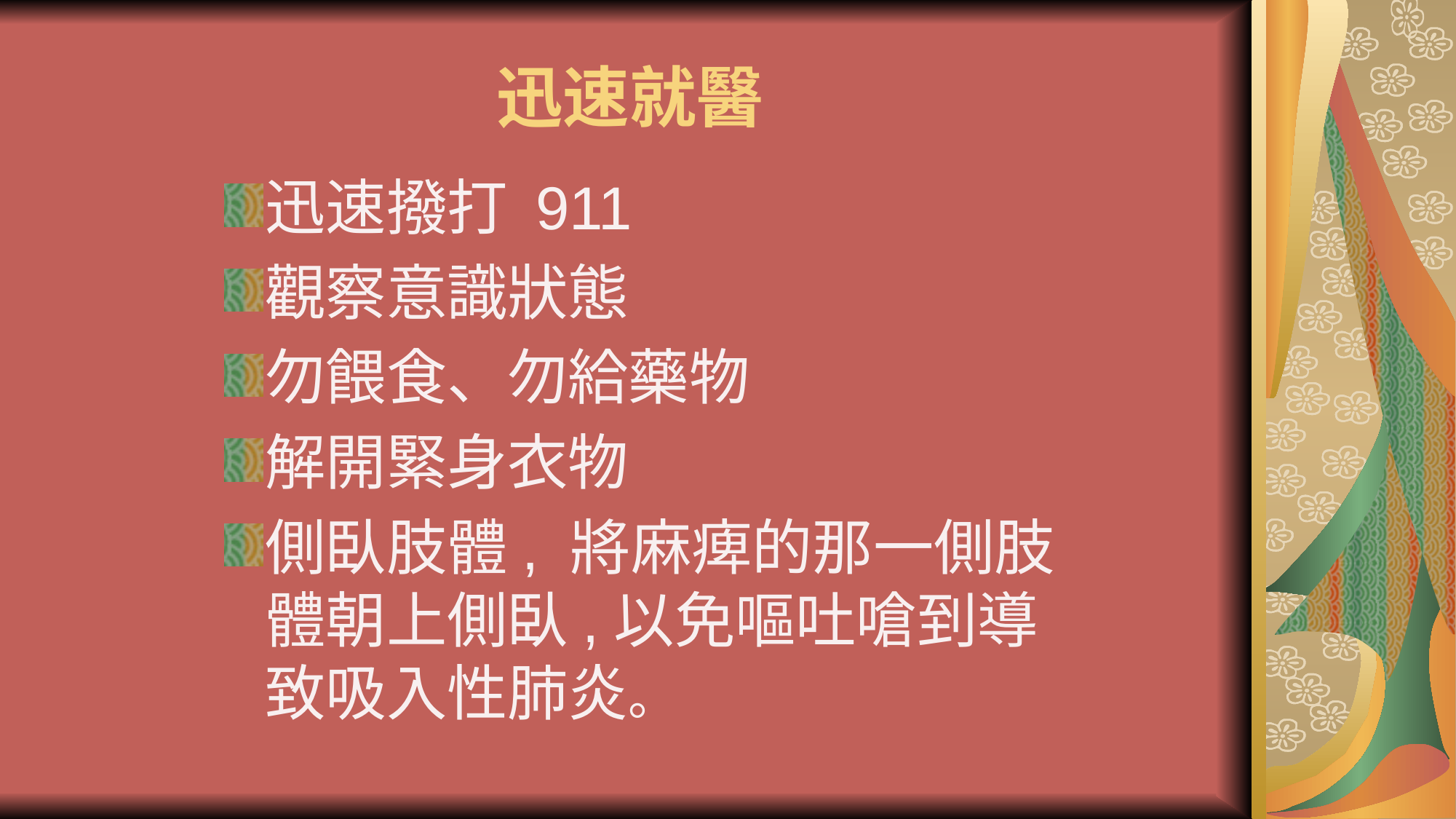

# 迅速就醫
迅速撥打 911
觀察意識狀態
勿餵食、勿給藥物
解開緊身衣物
側臥肢體, 將麻痺的那一側肢體朝上側臥,以免嘔吐嗆到導致吸入性肺炎。